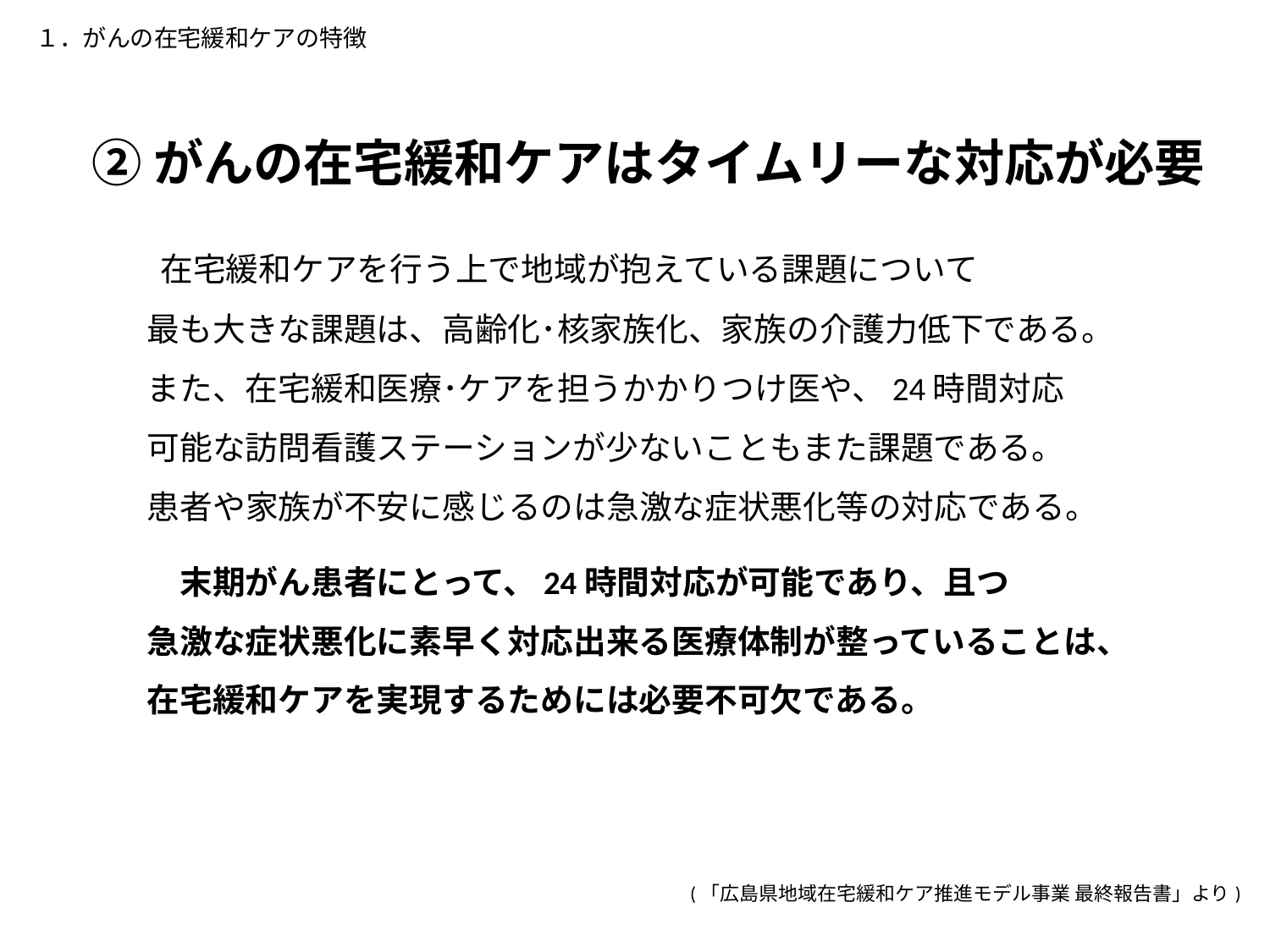

１．がんの在宅緩和ケアの特徴
②がんの在宅緩和ケアはタイムリーな対応が必要
　　在宅緩和ケアを行う上で地域が抱えている課題について
　　最も大きな課題は、高齢化･核家族化、家族の介護力低下である。　
　　また、在宅緩和医療･ケアを担うかかりつけ医や、24時間対応
　　可能な訪問看護ステーションが少ないこともまた課題である。
　　患者や家族が不安に感じるのは急激な症状悪化等の対応である。
　　　末期がん患者にとって、24時間対応が可能であり、且つ
　　急激な症状悪化に素早く対応出来る医療体制が整っていることは、
　　在宅緩和ケアを実現するためには必要不可欠である。
(「広島県地域在宅緩和ケア推進モデル事業 最終報告書」より)